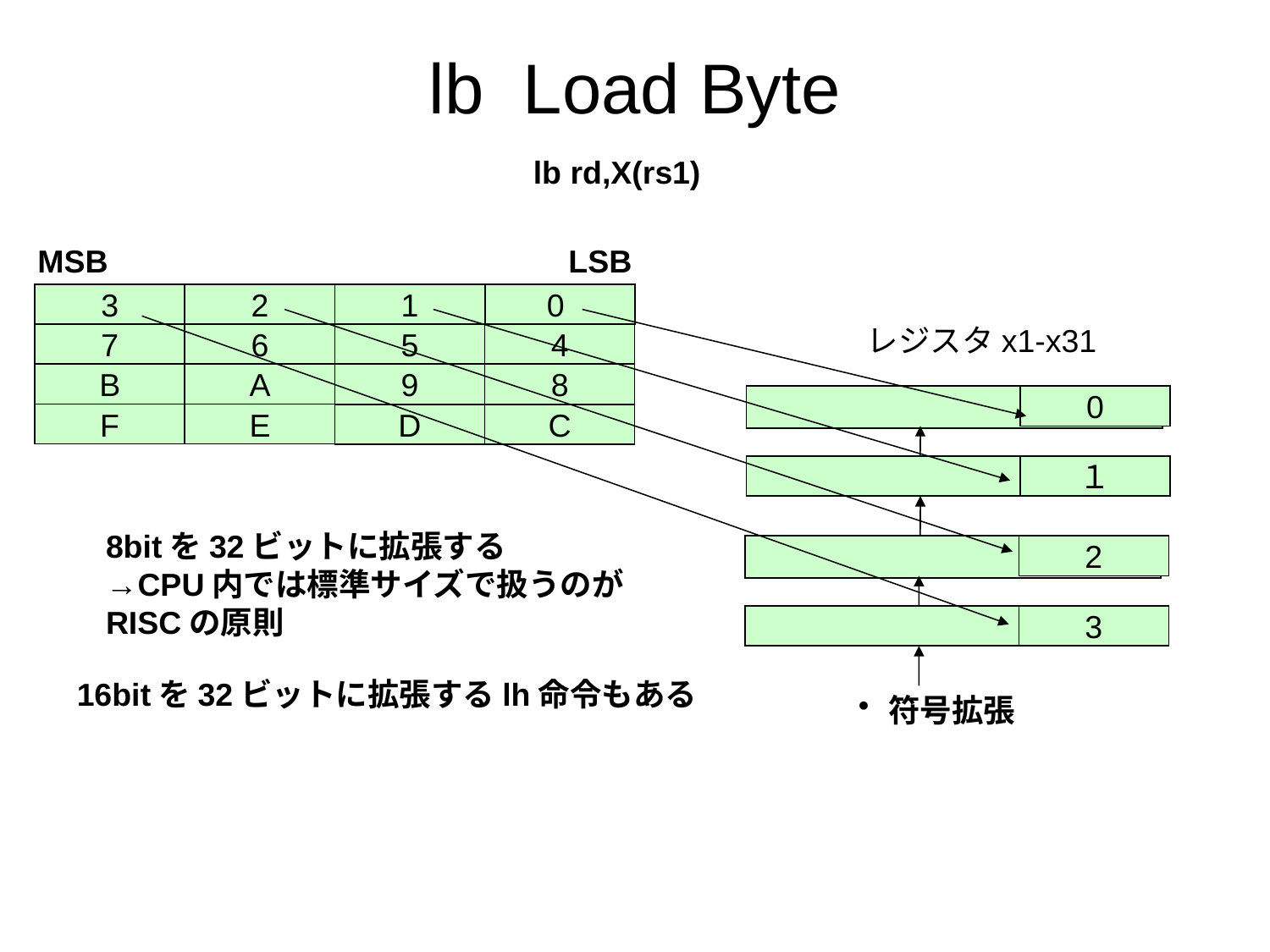

# lb  Load Byte
lb rd,X(rs1)
MSB
LSB
3
2
1
0
7
6
5
4
B
A
9
8

F
E
D
C

レジスタx1-x31

0

１

8bitを32ビットに拡張する
→CPU内では標準サイズで扱うのが
RISCの原則

2

3

16bitを32ビットに拡張するlh命令もある
符号拡張